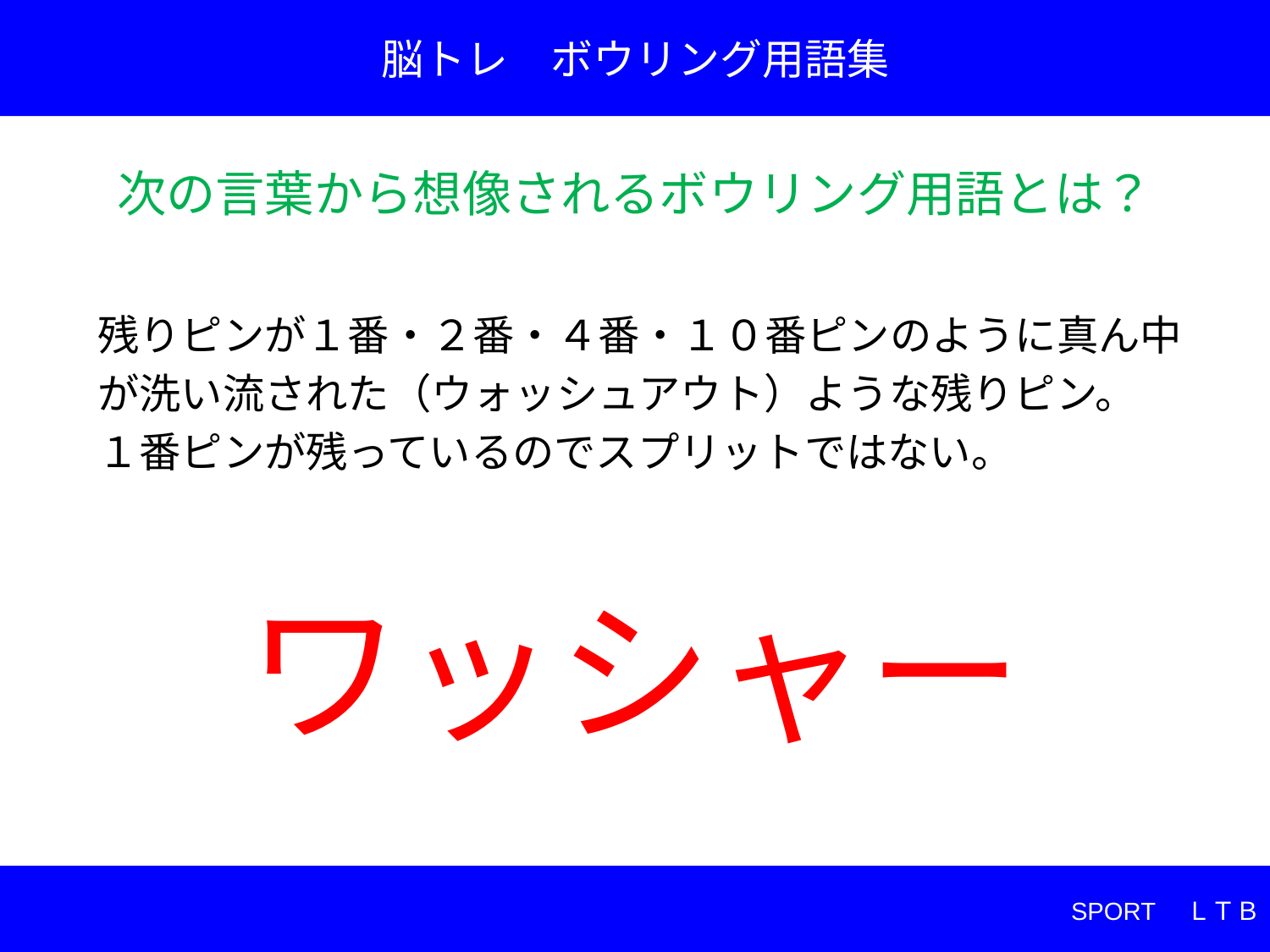

脳トレ　ボウリング用語集
次の言葉から想像されるボウリング用語とは？
残りピンが１番・２番・４番・１０番ピンのように真ん中
が洗い流された（ウォッシュアウト）ような残りピン。
１番ピンが残っているのでスプリットではない。
# ワッシャー
SPORT　ＬＴＢ